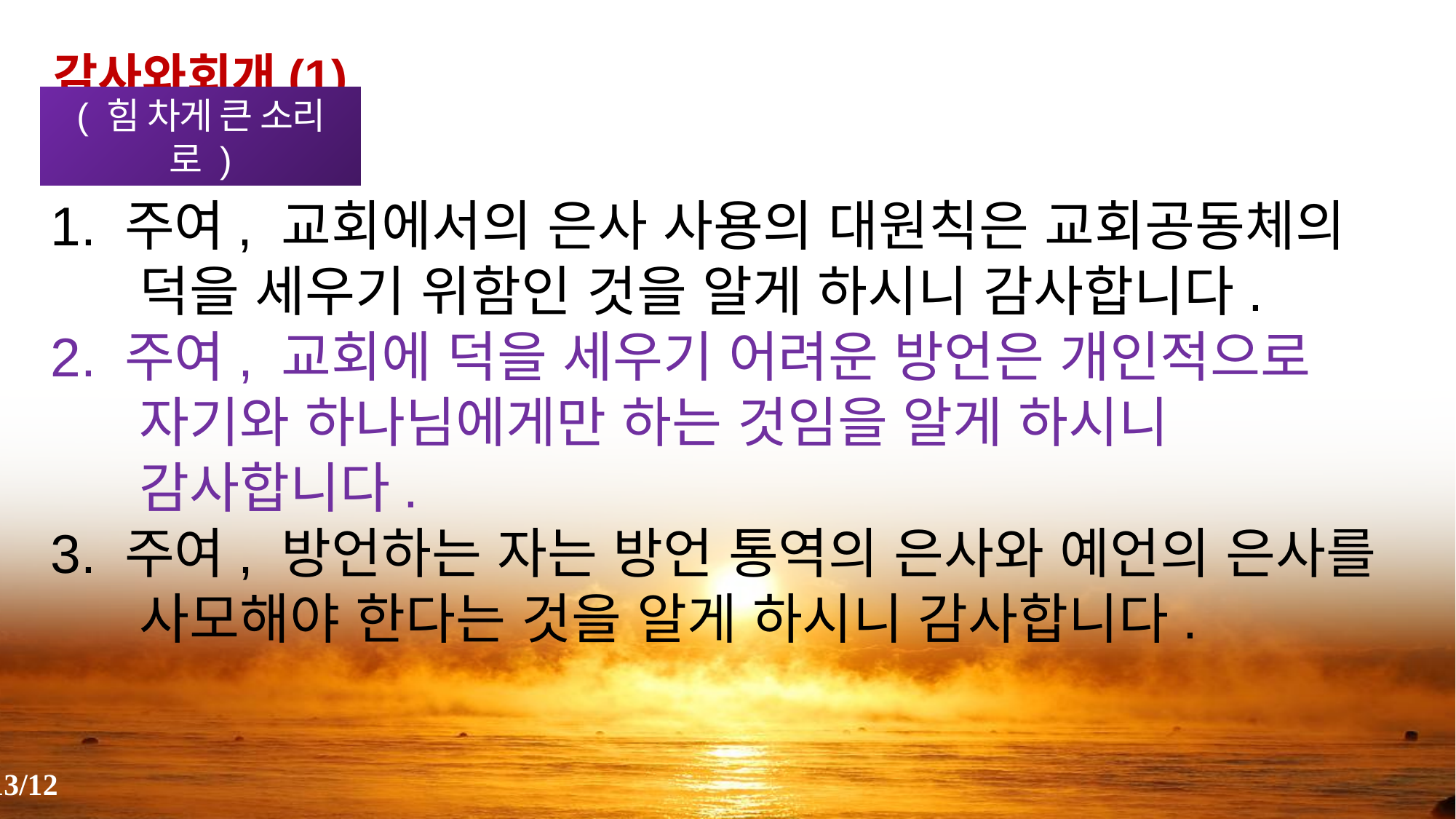

감사와회개(1)

( 힘 차게 큰 소리로 )
1. 주여, 교회에서의 은사 사용의 대원칙은 교회공동체의 덕을 세우기 위함인 것을 알게 하시니 감사합니다.
2. 주여, 교회에 덕을 세우기 어려운 방언은 개인적으로 자기와 하나님에게만 하는 것임을 알게 하시니 감사합니다.
3. 주여, 방언하는 자는 방언 통역의 은사와 예언의 은사를 사모해야 한다는 것을 알게 하시니 감사합니다.